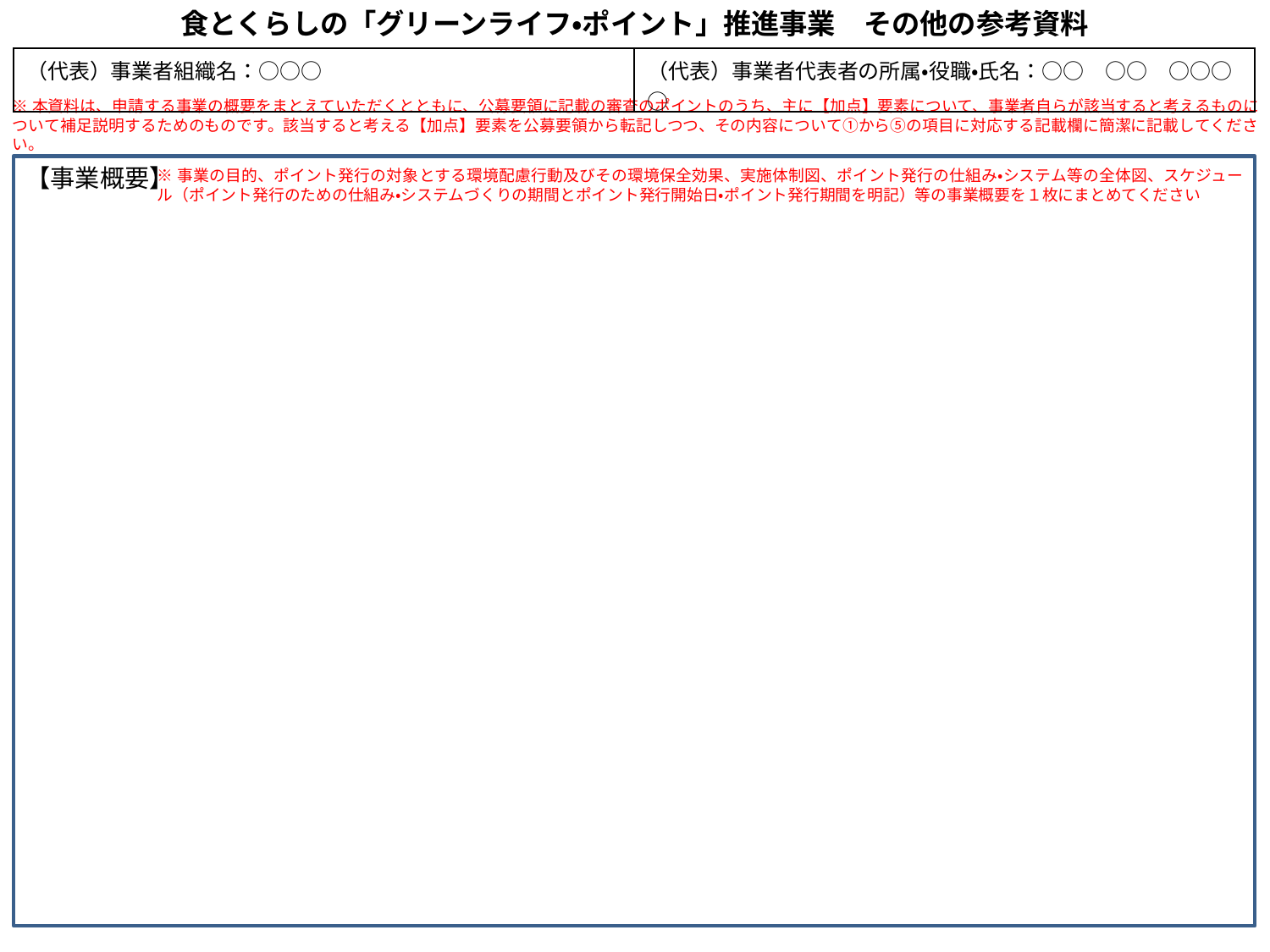

食とくらしの「グリーンライフ・ポイント」推進事業　その他の参考資料
| （代表）事業者組織名：○○○ | （代表）事業者代表者の所属・役職・氏名：○○　○○　○○○○ |
| --- | --- |
※本資料は、申請する事業の概要をまとえていただくとともに、公募要領に記載の審査のポイントのうち、主に【加点】要素について、事業者自らが該当すると考えるものについて補足説明するためのものです。該当すると考える【加点】要素を公募要領から転記しつつ、その内容について①から⑤の項目に対応する記載欄に簡潔に記載してください。
【事業概要】
※事業の目的、ポイント発行の対象とする環境配慮行動及びその環境保全効果、実施体制図、ポイント発行の仕組み・システム等の全体図、スケジュール（ポイント発行のための仕組み・システムづくりの期間とポイント発行開始日・ポイント発行期間を明記）等の事業概要を１枚にまとめてください